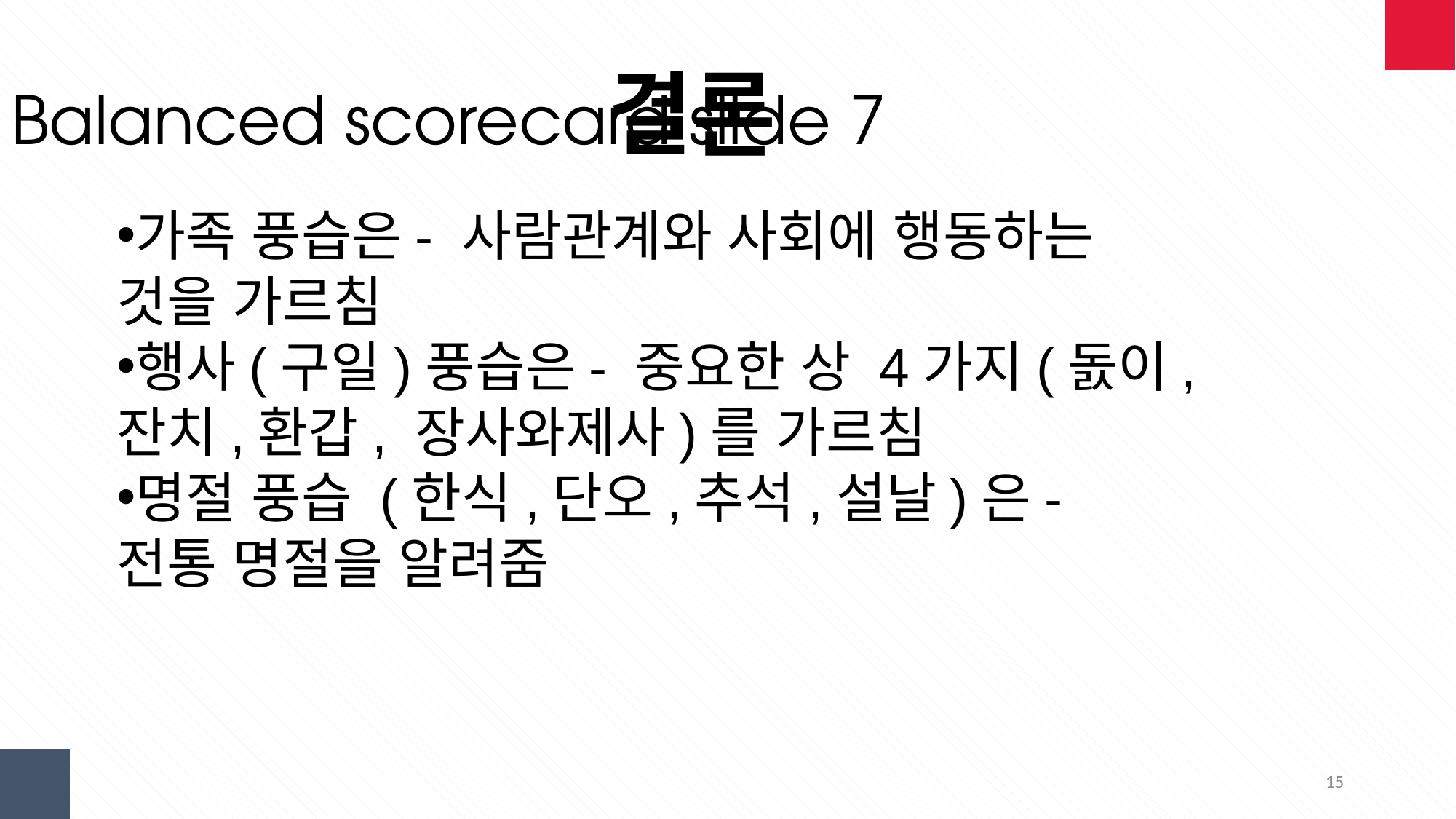

Balanced scorecard slide 7
결론
가족 풍습은- 사람관계와 사회에 행동하는 것을 가르침
행사(구일)풍습은- 중요한 상 4가지(돐이,잔치,환갑, 장사와제사)를 가르침
명절 풍습 (한식,단오,추석,설날)은-  전통 명절을 알려줌

행사= 잔치→구일

15